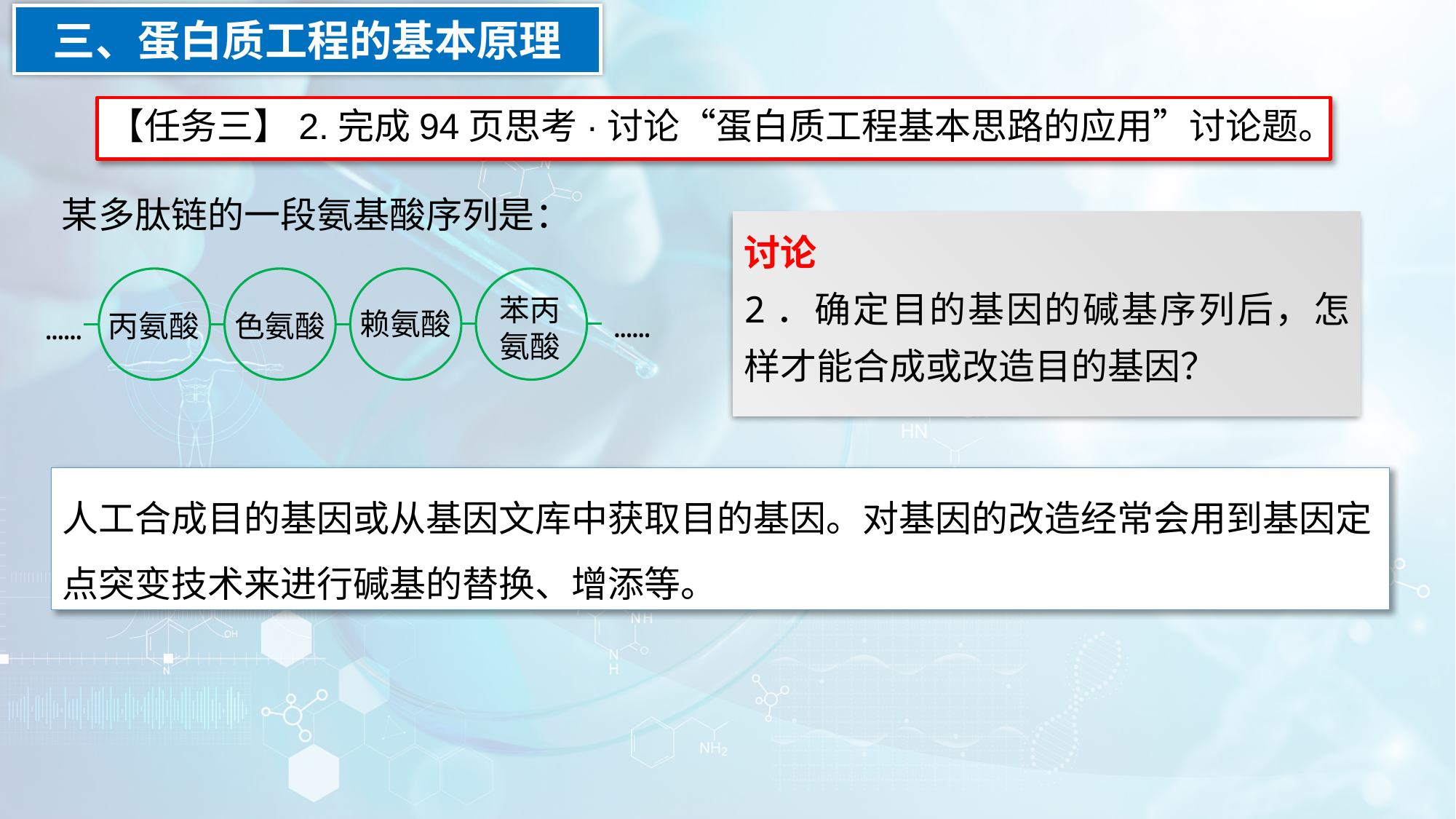

三、蛋白质工程的基本原理
【任务三】2.完成94页思考·讨论“蛋白质工程基本思路的应用”讨论题。
某多肽链的一段氨基酸序列是：
讨论
2．确定目的基因的碱基序列后，怎样才能合成或改造目的基因？

丙氨酸

色氨酸

赖氨酸

苯丙
氨酸
……
……
人工合成目的基因或从基因文库中获取目的基因。对基因的改造经常会用到基因定点突变技术来进行碱基的替换、增添等。